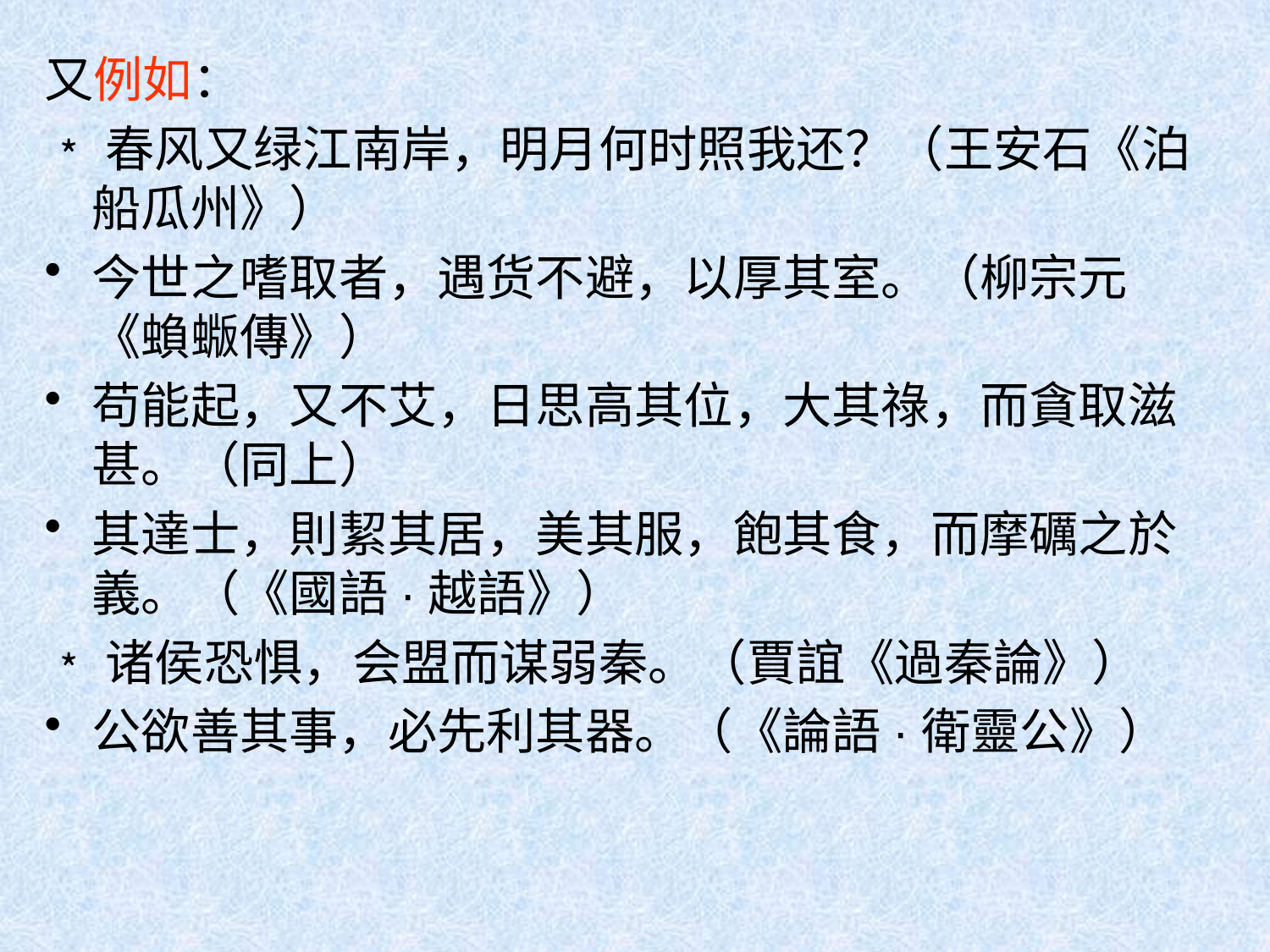

又例如：
﹡春风又绿江南岸，明月何时照我还？（王安石《泊船瓜州》）
今世之嗜取者，遇货不避，以厚其室。（柳宗元《蝜蝂傳》）
苟能起，又不艾，日思高其位，大其祿，而貪取滋甚。（同上）
其達士，則絜其居，美其服，飽其食，而摩礪之於義。（《國語·越語》）
﹡诸侯恐惧，会盟而谋弱秦。（賈誼《過秦論》）
公欲善其事，必先利其器。（《論語·衛靈公》）